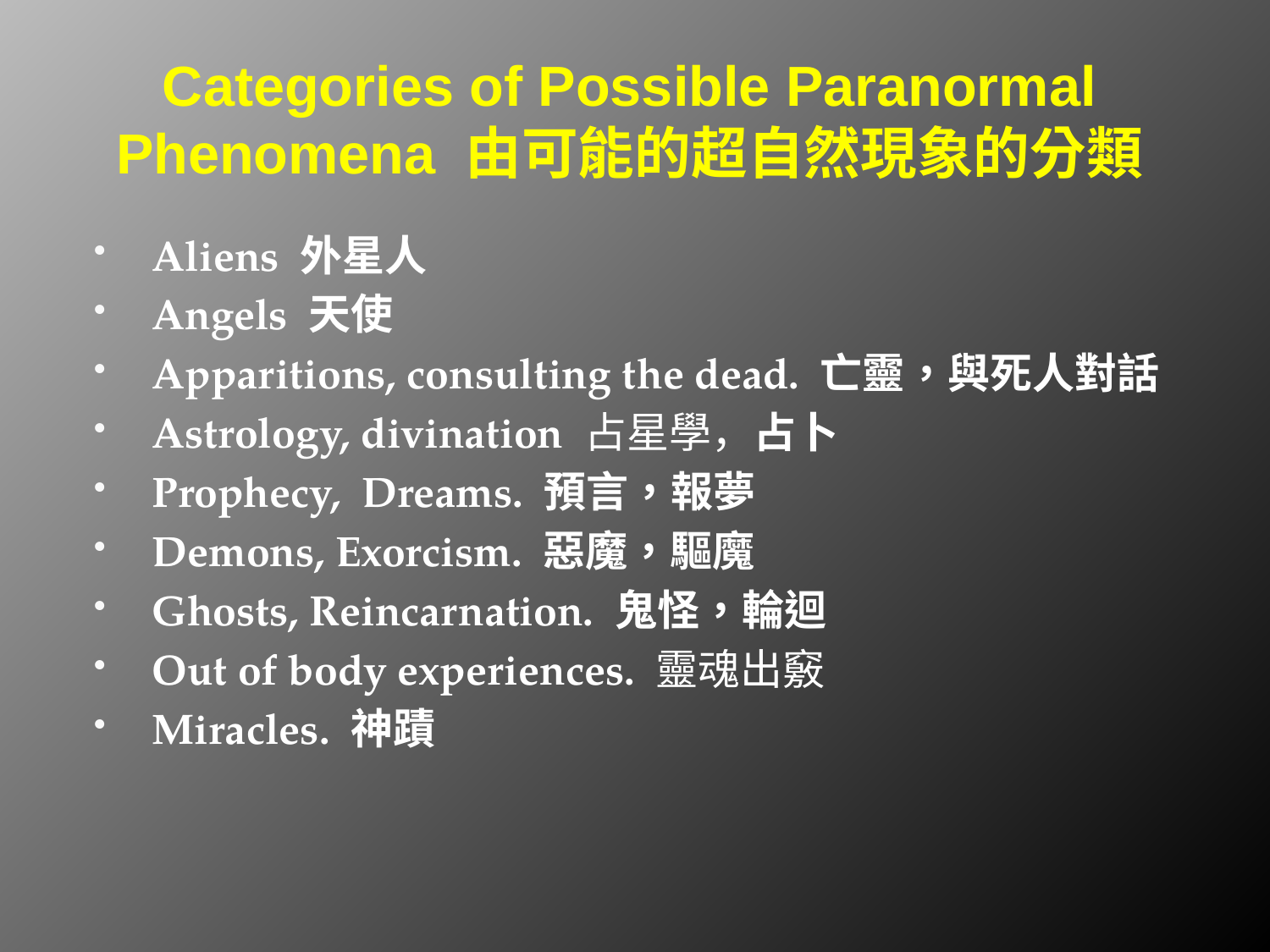

# Categories of Possible Paranormal Phenomena 由可能的超自然現象的分類
Aliens 外星人
Angels 天使
Apparitions, consulting the dead. 亡靈，與死人對話
Astrology, divination 占星學，占卜
Prophecy,  Dreams. 預言，報夢
Demons, Exorcism. 惡魔，驅魔
Ghosts, Reincarnation. 鬼怪，輪迴
Out of body experiences. 靈魂出竅
Miracles. 神蹟